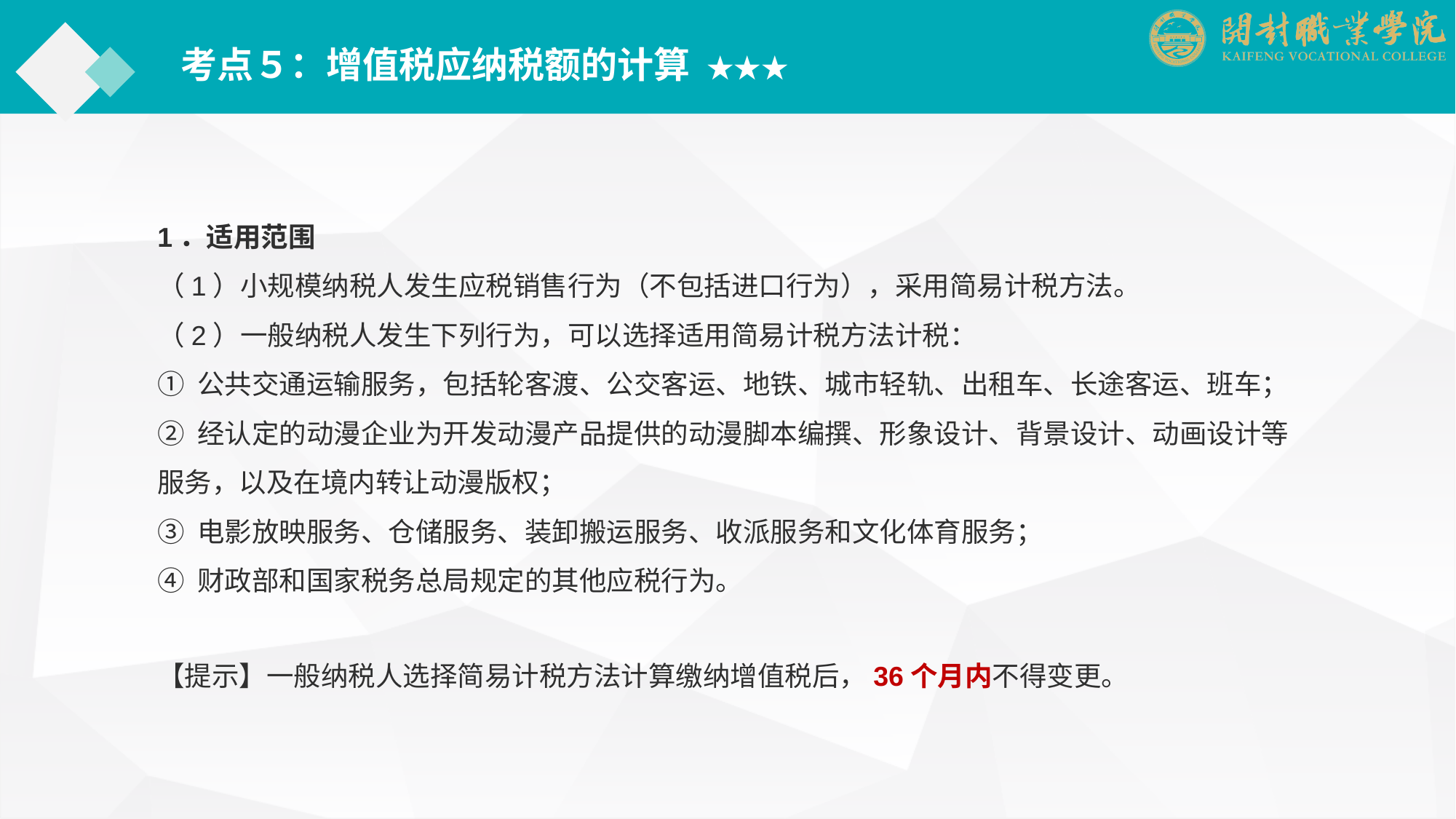

考点５：增值税应纳税额的计算  ★★★
1．适用范围
（1）小规模纳税人发生应税销售行为（不包括进口行为），采用简易计税方法。
（2）一般纳税人发生下列行为，可以选择适用简易计税方法计税：
① 公共交通运输服务，包括轮客渡、公交客运、地铁、城市轻轨、出租车、长途客运、班车；
② 经认定的动漫企业为开发动漫产品提供的动漫脚本编撰、形象设计、背景设计、动画设计等服务，以及在境内转让动漫版权；
③ 电影放映服务、仓储服务、装卸搬运服务、收派服务和文化体育服务；
④ 财政部和国家税务总局规定的其他应税行为。
【提示】一般纳税人选择简易计税方法计算缴纳增值税后，36个月内不得变更。